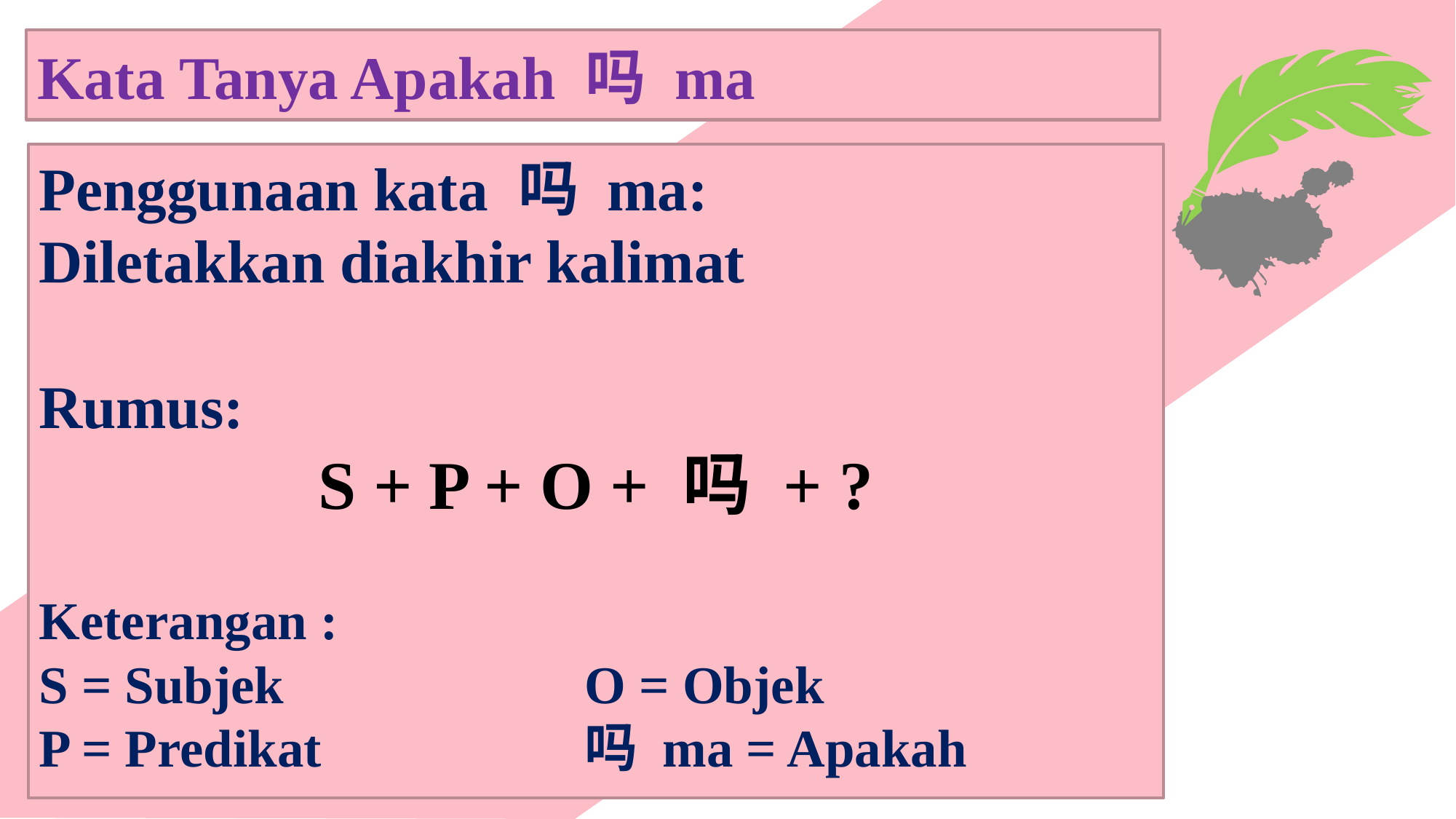

Kata Tanya Apakah 吗 ma

Penggunaan kata 吗 ma:
Diletakkan diakhir kalimat

Rumus:
S + P + O + 吗 + ?

Keterangan :
S = Subjek			O = Objek
P = Predikat			吗 ma = Apakah